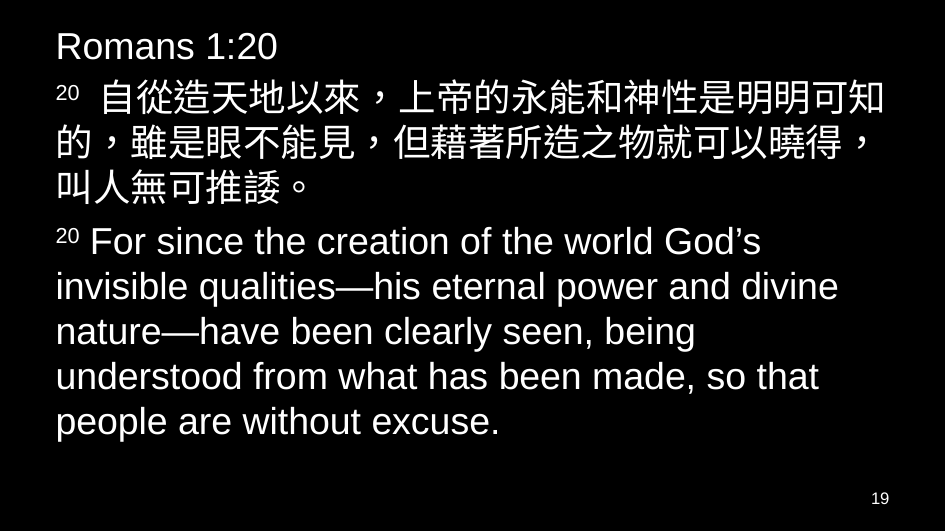

Romans 1:20
20 自從造天地以來，上帝的永能和神性是明明可知的，雖是眼不能見，但藉著所造之物就可以曉得，叫人無可推諉。
20 For since the creation of the world God’s invisible qualities—his eternal power and divine nature—have been clearly seen, being understood from what has been made, so that people are without excuse.

19